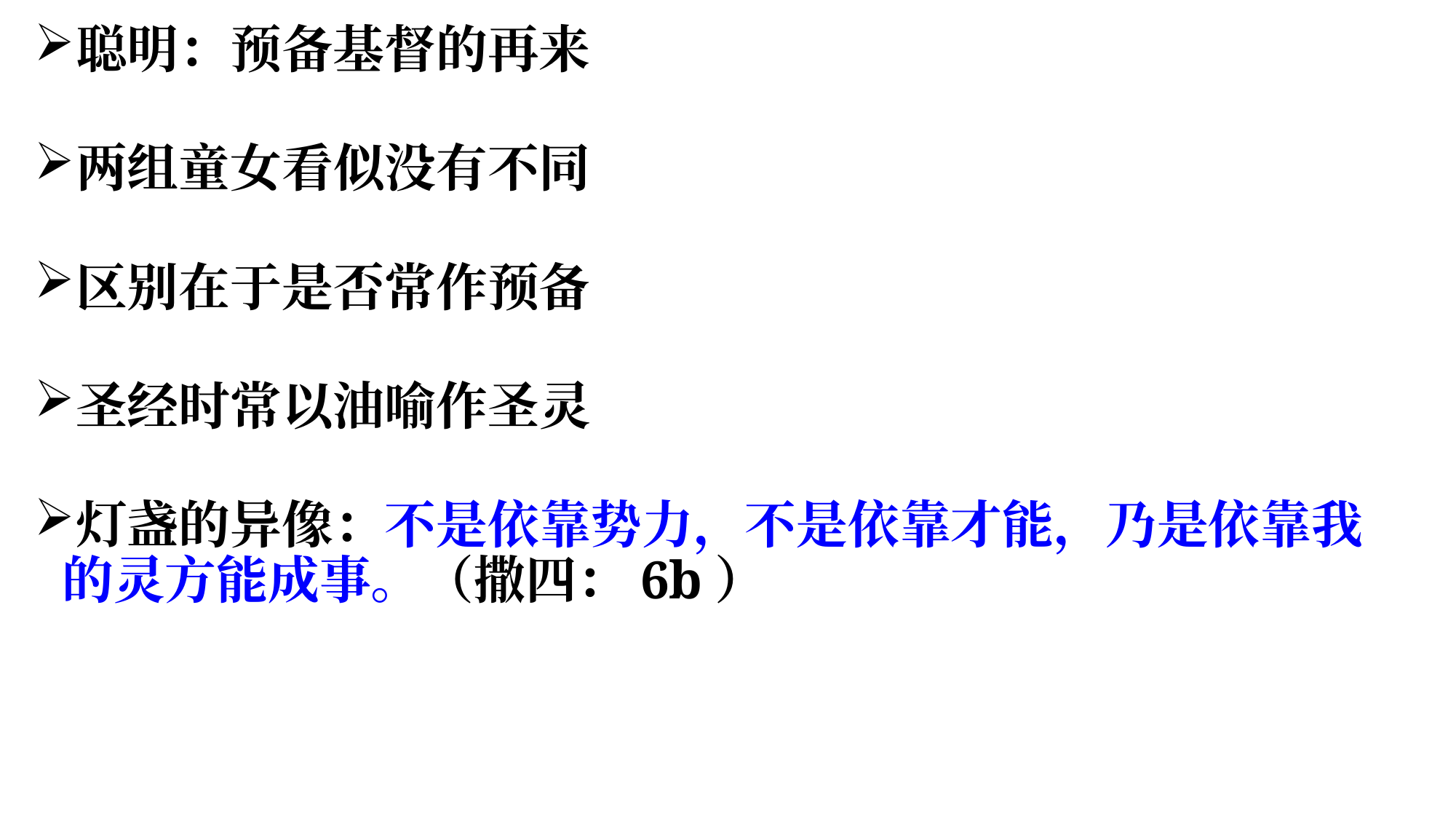

聪明：预备基督的再来

两组童女看似没有不同

区别在于是否常作预备

圣经时常以油喻作圣灵

灯盏的异像：不是依靠势力，不是依靠才能，乃是依靠我的灵方能成事。（撒四：6b）